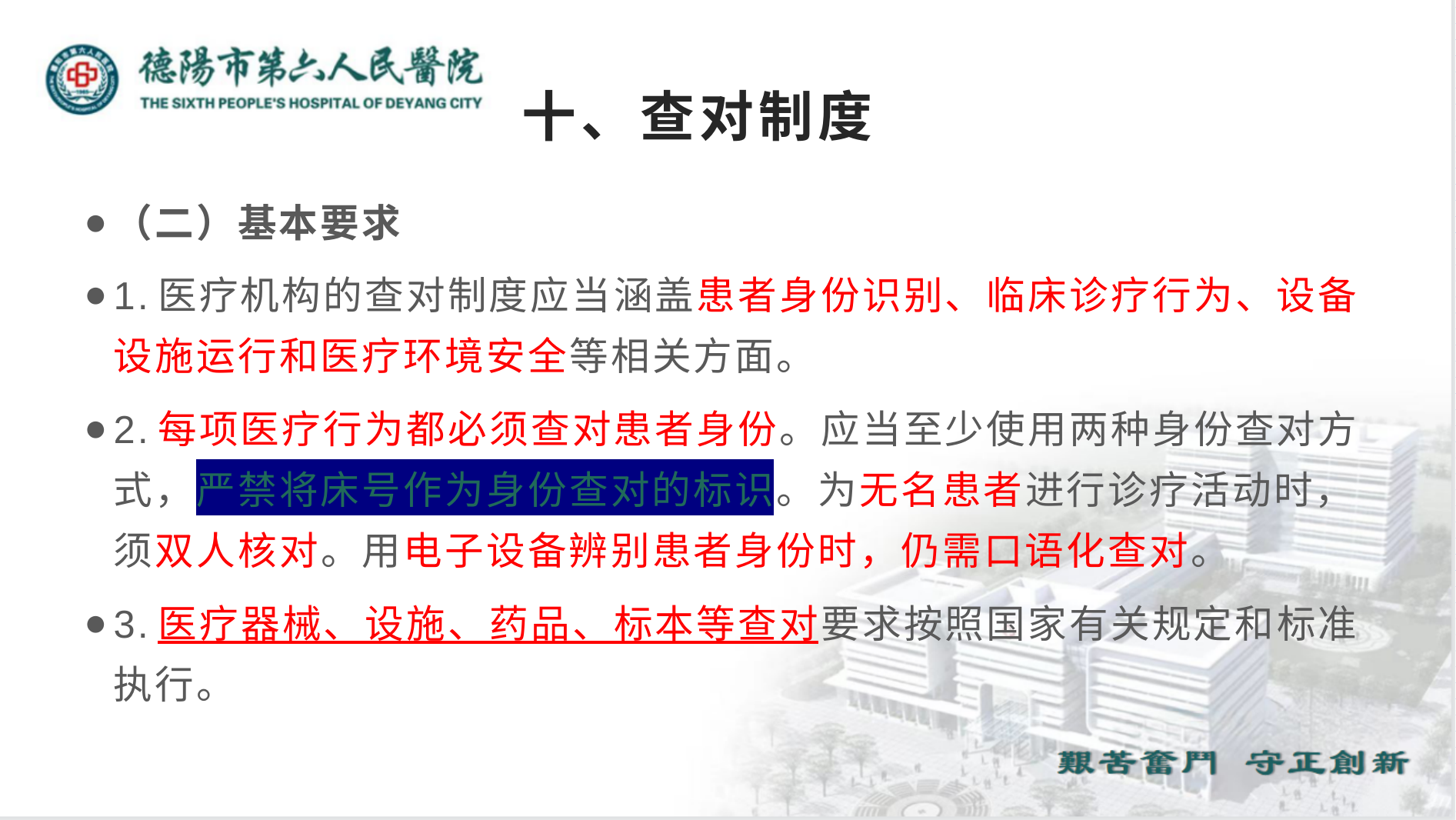

# 十、查对制度
（二）基本要求
1.医疗机构的查对制度应当涵盖患者身份识别、临床诊疗行为、设备设施运行和医疗环境安全等相关方面。
2.每项医疗行为都必须查对患者身份。应当至少使用两种身份查对方式，严禁将床号作为身份查对的标识。为无名患者进行诊疗活动时，须双人核对。用电子设备辨别患者身份时，仍需口语化查对。
3.医疗器械、设施、药品、标本等查对要求按照国家有关规定和标准执行。